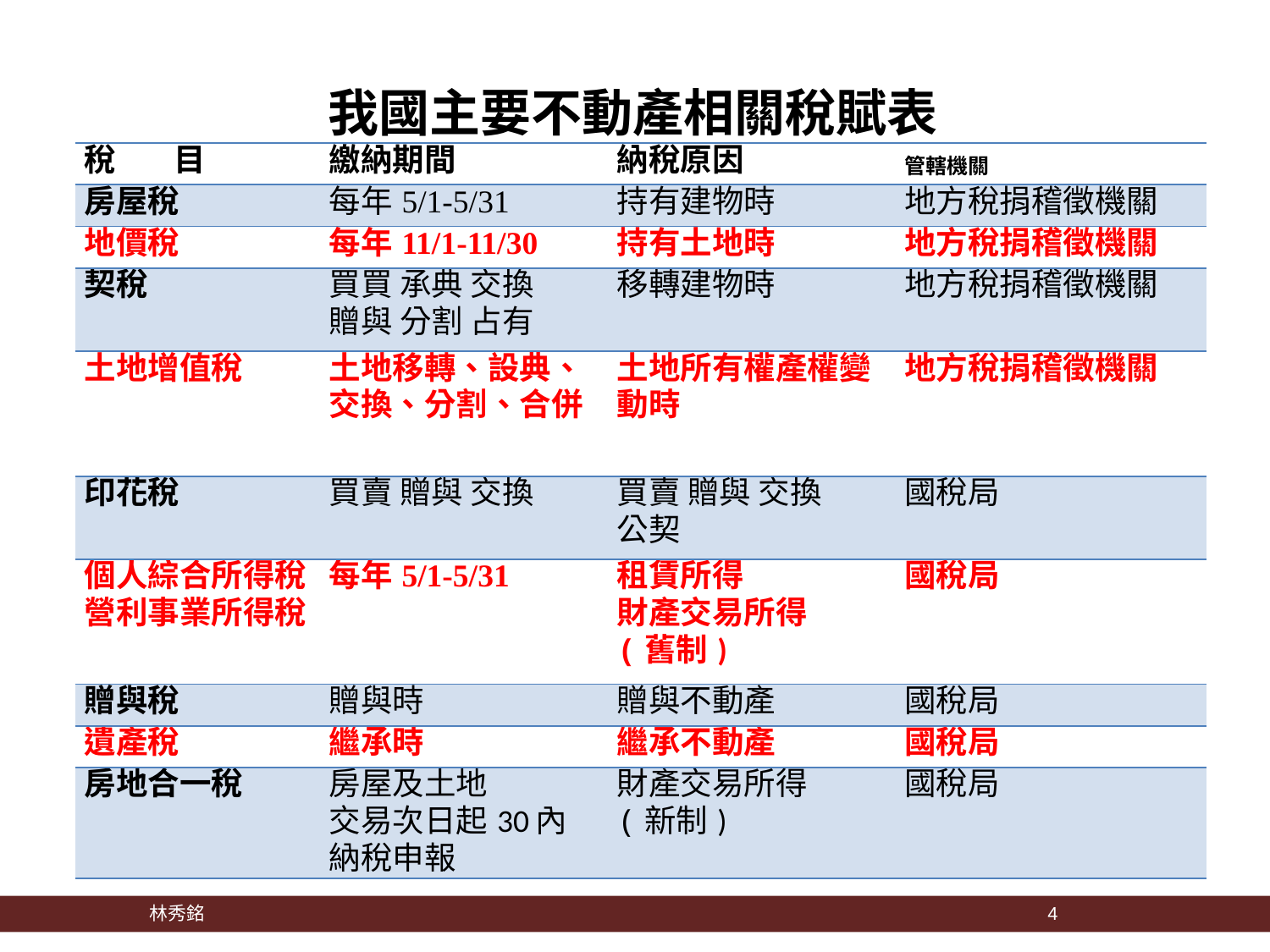

# 我國主要不動產相關稅賦表
| 稅 目 | 繳納期間 | 納稅原因 | 管轄機關 |
| --- | --- | --- | --- |
| 房屋稅 | 每年5/1-5/31 | 持有建物時 | 地方稅捐稽徵機關 |
| 地價稅 | 每年11/1-11/30 | 持有土地時 | 地方稅捐稽徵機關 |
| 契稅 | 買買 承典 交換 贈與 分割 占有 | 移轉建物時 | 地方稅捐稽徵機關 |
| 土地增值稅 | 土地移轉、設典、交換、分割、合併 | 土地所有權產權變動時 | 地方稅捐稽徵機關 |
| 印花稅 | 買賣 贈與 交換 | 買賣 贈與 交換 公契 | 國稅局 |
| 個人綜合所得稅 營利事業所得稅 | 每年5/1-5/31 | 租賃所得 財產交易所得 (舊制) | 國稅局 |
| 贈與稅 | 贈與時 | 贈與不動產 | 國稅局 |
| 遺產稅 | 繼承時 | 繼承不動產 | 國稅局 |
| 房地合一稅 | 房屋及土地 交易次日起30內納稅申報 | 財產交易所得 (新制) | 國稅局 |
                                 林秀銘
4